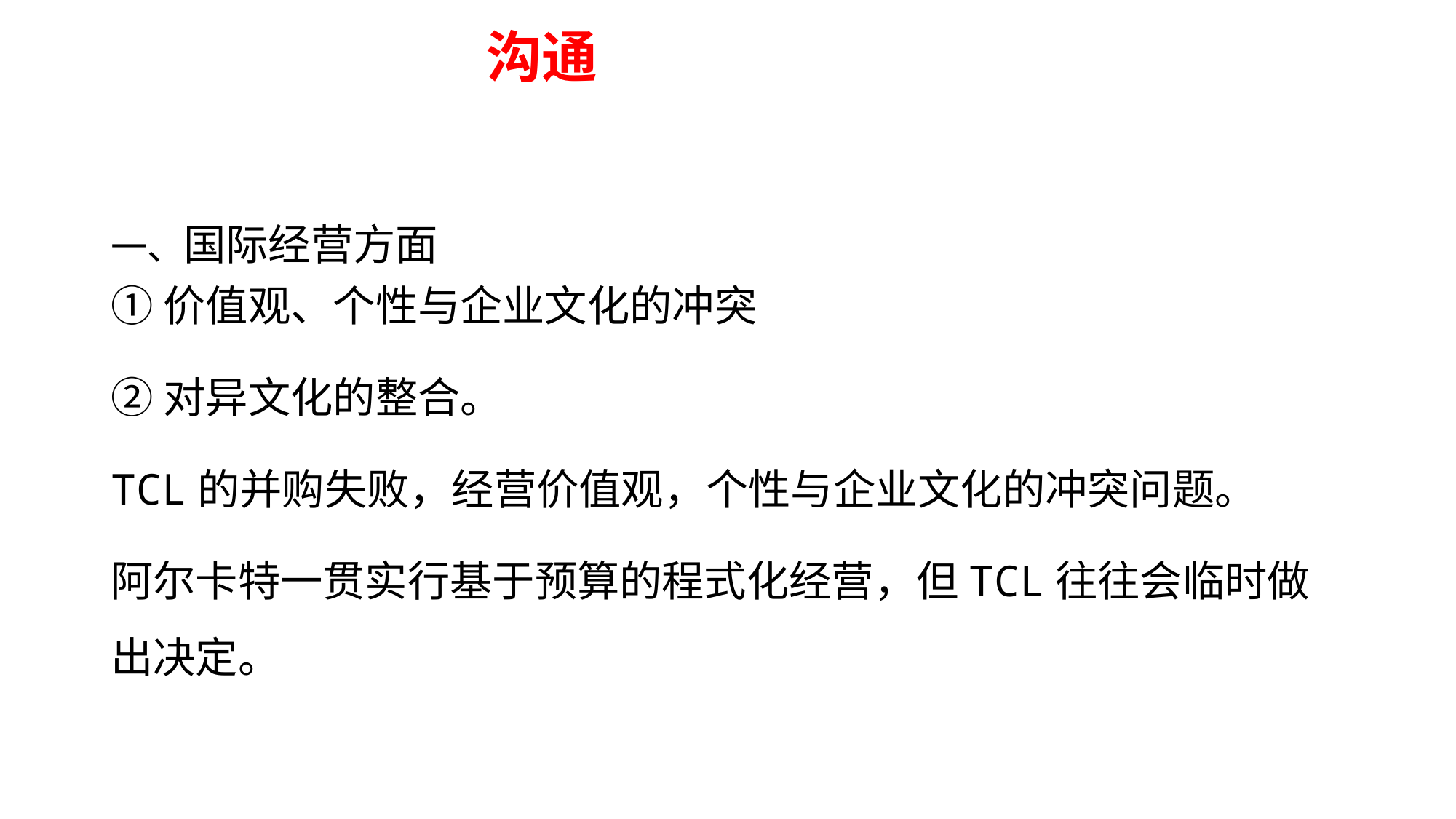

# 沟通
一、国际经营方面
①价值观、个性与企业文化的冲突
②对异文化的整合。
TCL的并购失败，经营价值观，个性与企业文化的冲突问题。
阿尔卡特一贯实行基于预算的程式化经营，但TCL往往会临时做出决定。